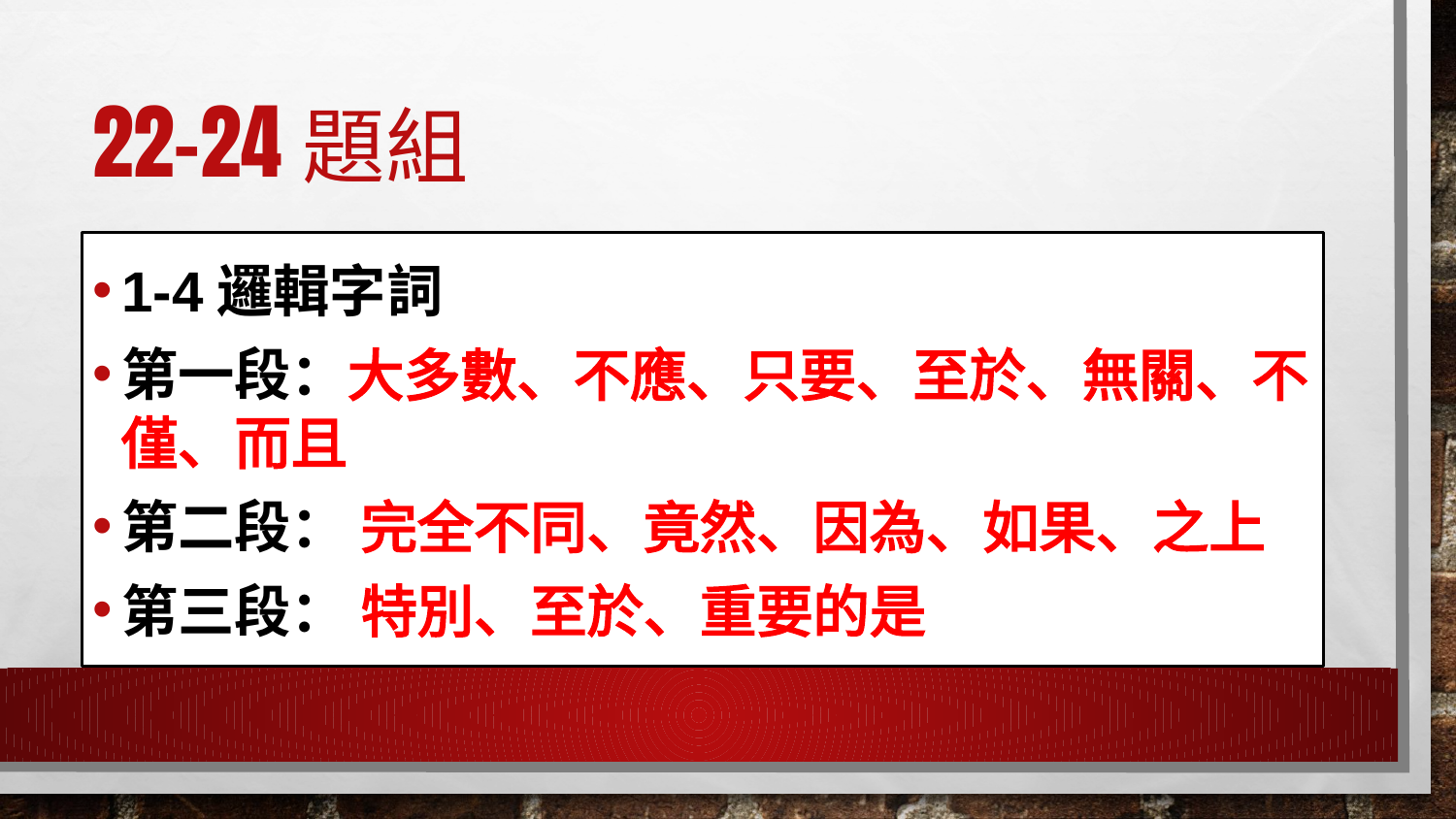

# 22-24題組
1-4邏輯字詞
第一段：大多數、不應、只要、至於、無關、不僅、而且
第二段： 完全不同、竟然、因為、如果、之上
第三段： 特別、至於、重要的是